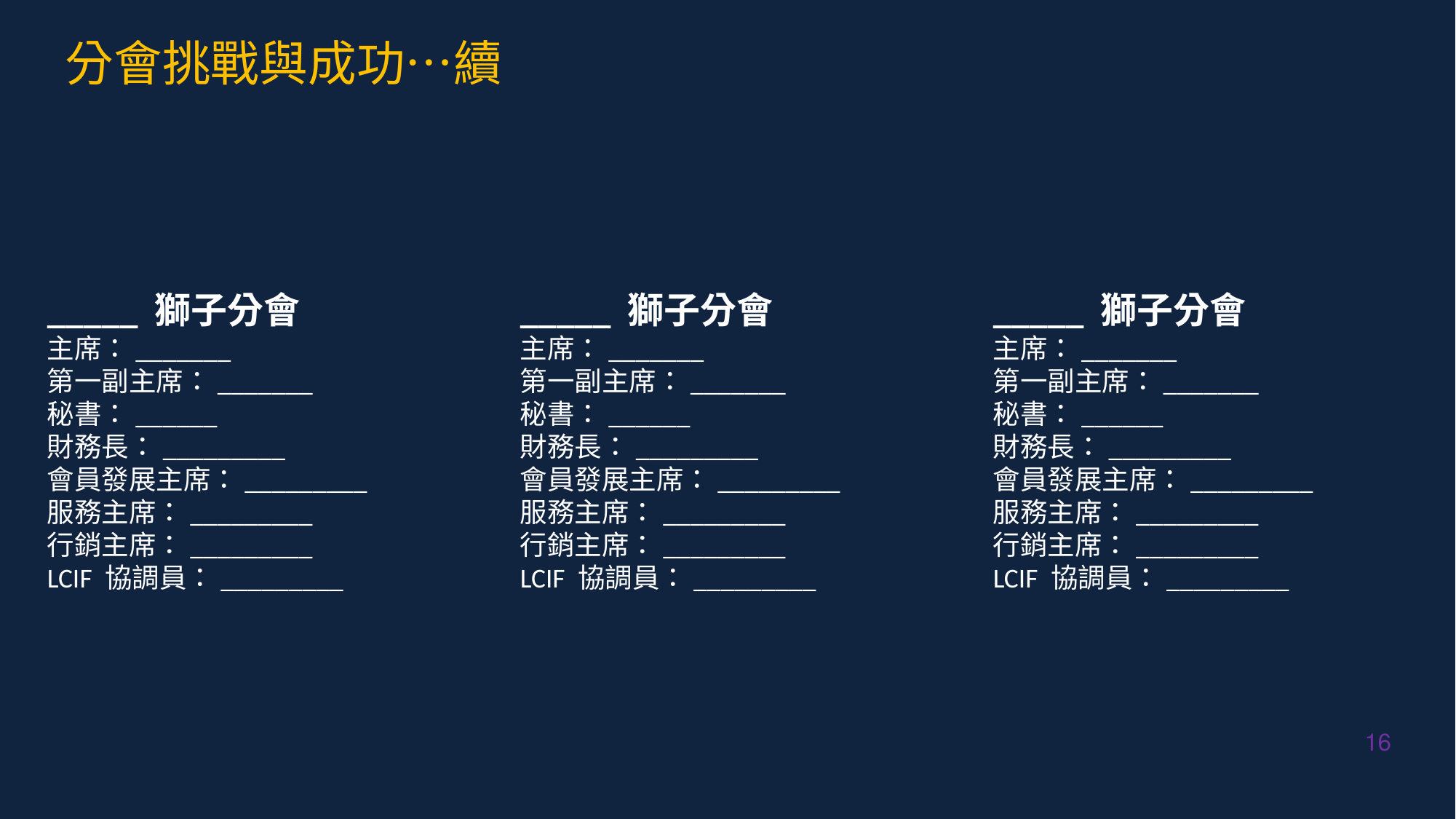

分會挑戰與成功…續
_____ 獅子分會
主席：_______
第一副主席：_______
秘書：______
財務長：_________
會員發展主席：_________
服務主席：_________
行銷主席：_________
LCIF 協調員：_________
_____ 獅子分會
主席：_______
第一副主席：_______
秘書：______
財務長：_________
會員發展主席：_________
服務主席：_________
行銷主席：_________
LCIF 協調員：_________
_____ 獅子分會
主席：_______
第一副主席：_______
秘書：______
財務長：_________
會員發展主席：_________
服務主席：_________
行銷主席：_________
LCIF 協調員：_________